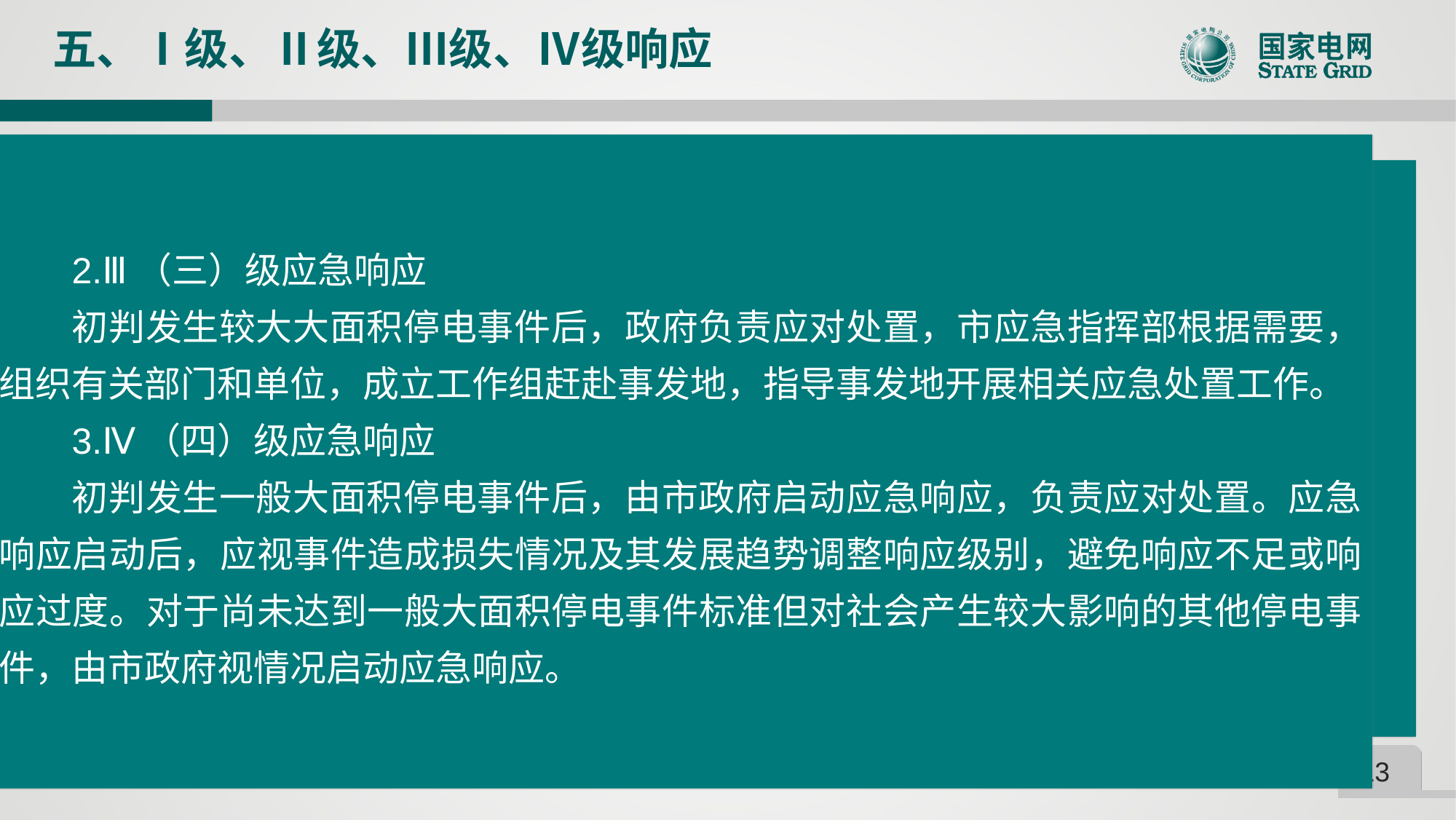

五、Ⅰ级、Ⅱ级、Ⅲ级、Ⅳ级响应

2.Ⅲ（三）级应急响应
初判发生较大大面积停电事件后，政府负责应对处置，市应急指挥部根据需要，组织有关部门和单位，成立工作组赶赴事发地，指导事发地开展相关应急处置工作。
3.Ⅳ（四）级应急响应
初判发生一般大面积停电事件后，由市政府启动应急响应，负责应对处置。应急响应启动后，应视事件造成损失情况及其发展趋势调整响应级别，避免响应不足或响应过度。对于尚未达到一般大面积停电事件标准但对社会产生较大影响的其他停电事件，由市政府视情况启动应急响应。